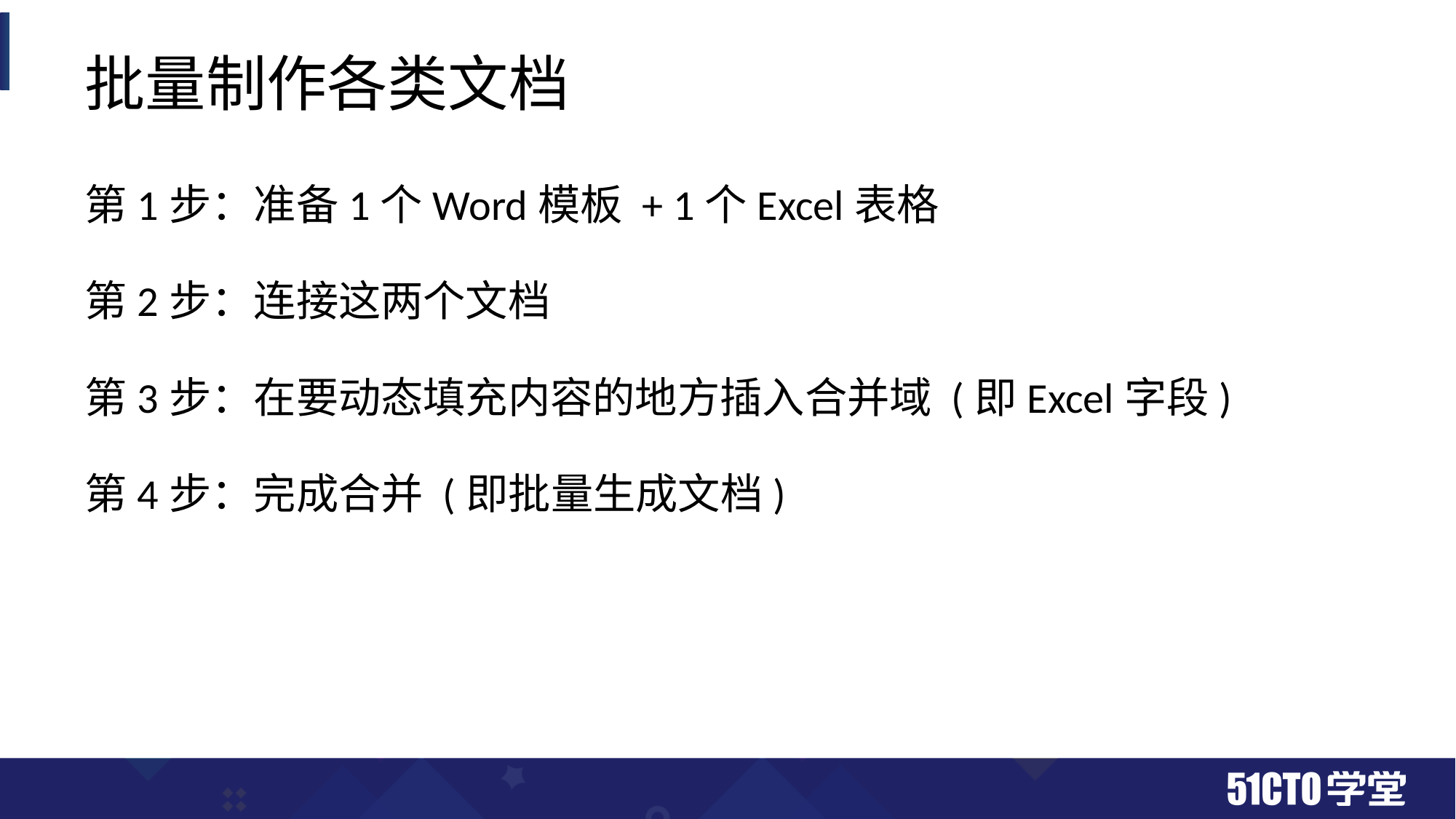

# 批量制作各类文档
第1步：准备1个Word模板 + 1个Excel表格
第2步：连接这两个文档
第3步：在要动态填充内容的地方插入合并域 (即Excel字段)
第4步：完成合并 (即批量生成文档)